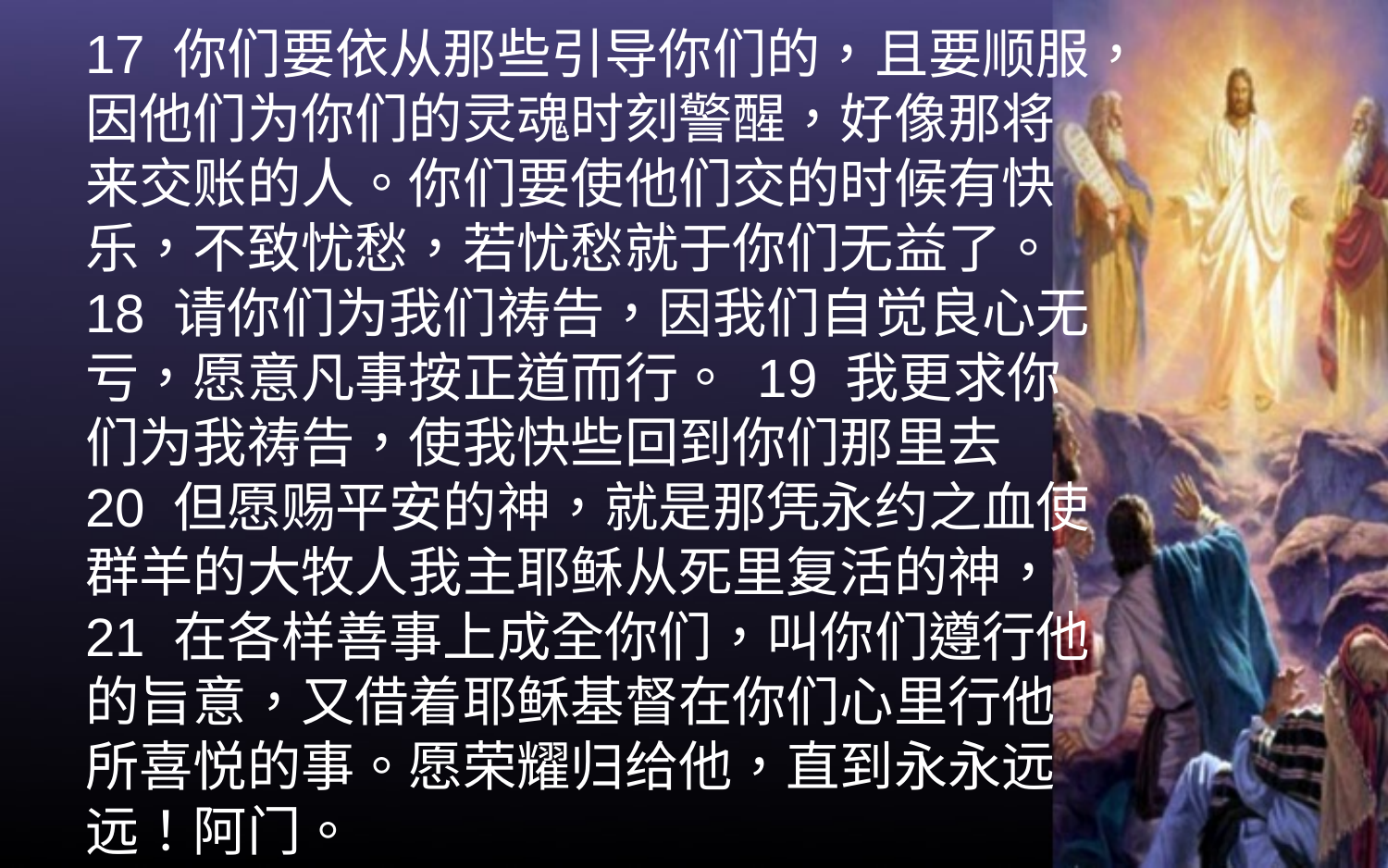

17 你们要依从那些引导你们的，且要顺服，因他们为你们的灵魂时刻警醒，好像那将来交账的人。你们要使他们交的时候有快乐，不致忧愁，若忧愁就于你们无益了。 18 请你们为我们祷告，因我们自觉良心无亏，愿意凡事按正道而行。 19 我更求你们为我祷告，使我快些回到你们那里去
20 但愿赐平安的神，就是那凭永约之血使群羊的大牧人我主耶稣从死里复活的神， 21 在各样善事上成全你们，叫你们遵行他的旨意，又借着耶稣基督在你们心里行他所喜悦的事。愿荣耀归给他，直到永永远远！阿门。